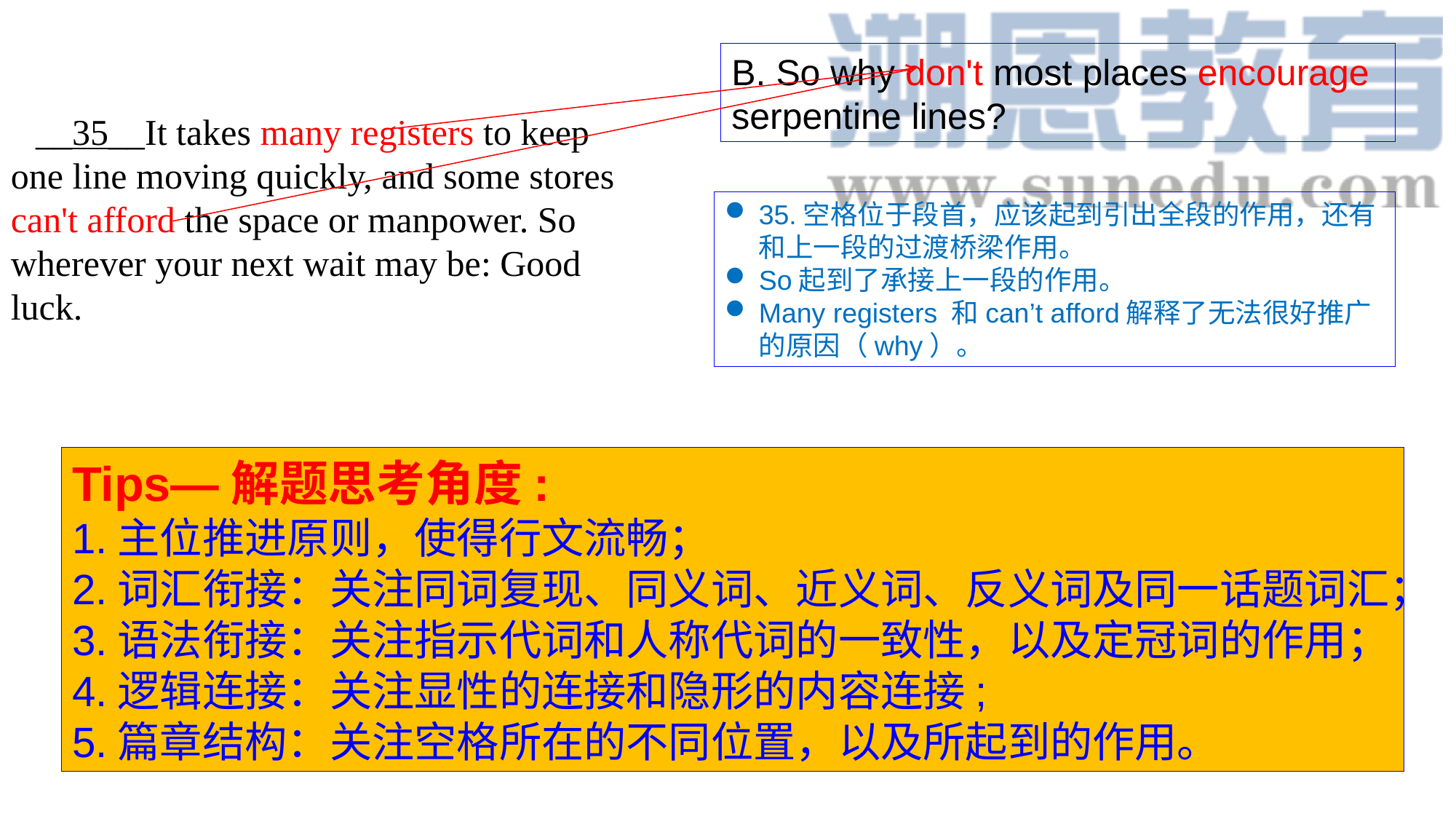

B. So why don't most places encourage serpentine lines?
   __35__It takes many registers to keep one line moving quickly, and some stores can't afford the space or manpower. So wherever your next wait may be: Good luck.

35.空格位于段首，应该起到引出全段的作用，还有和上一段的过渡桥梁作用。
So起到了承接上一段的作用。
Many registers 和can’t afford解释了无法很好推广的原因（why）。
Tips—解题思考角度:
1.主位推进原则，使得行文流畅；
2.词汇衔接：关注同词复现、同义词、近义词、反义词及同一话题词汇；
3.语法衔接：关注指示代词和人称代词的一致性，以及定冠词的作用；
4.逻辑连接：关注显性的连接和隐形的内容连接;
5.篇章结构：关注空格所在的不同位置，以及所起到的作用。